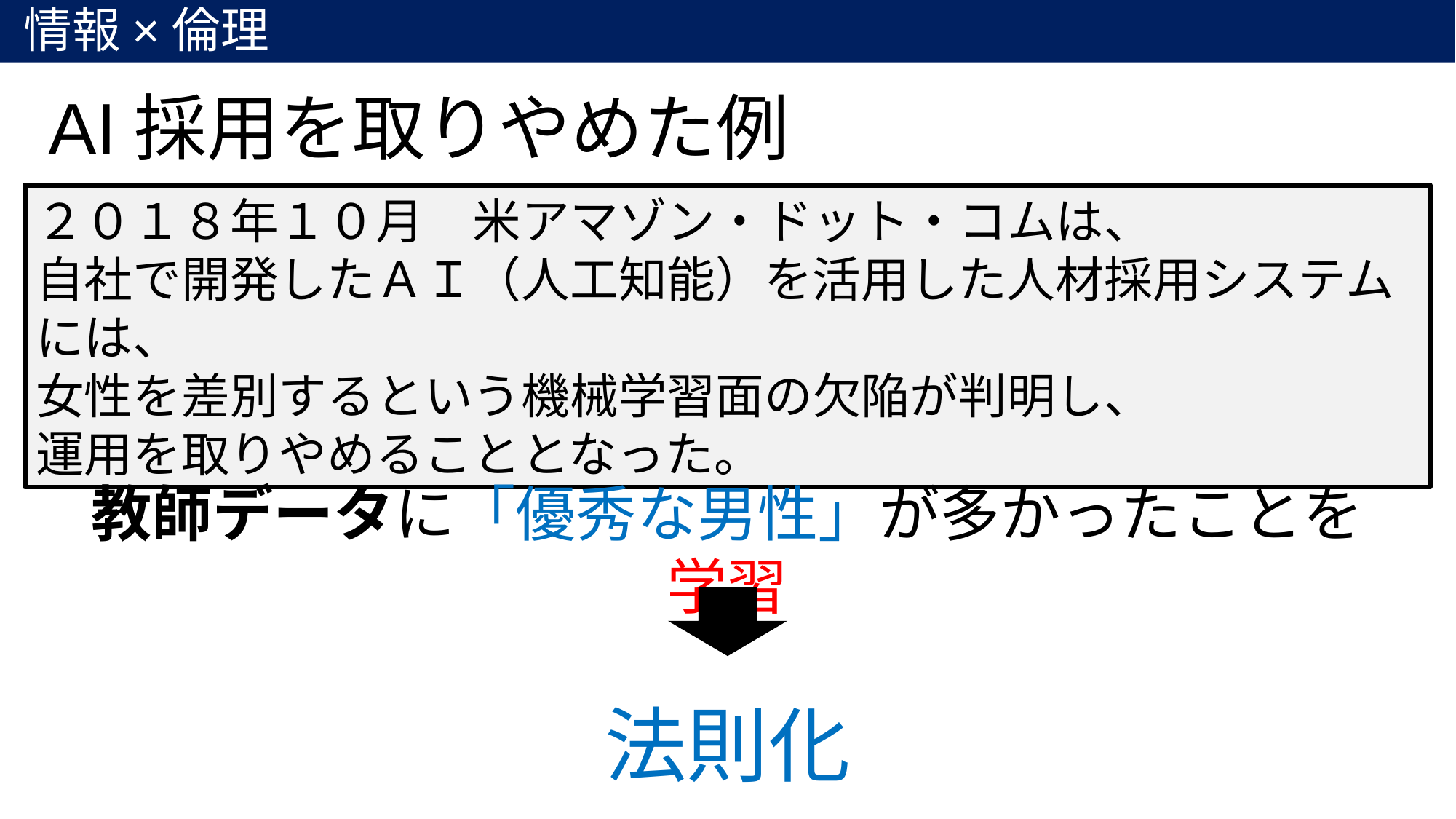

情報×倫理
# AI採用を取りやめた例
２０１８年１０月　米アマゾン・ドット・コムは、
自社で開発したＡＩ（人工知能）を活用した人材採用システムには、
女性を差別するという機械学習面の欠陥が判明し、
運用を取りやめることとなった。
教師データに「優秀な男性」が多かったことを学習
法則化